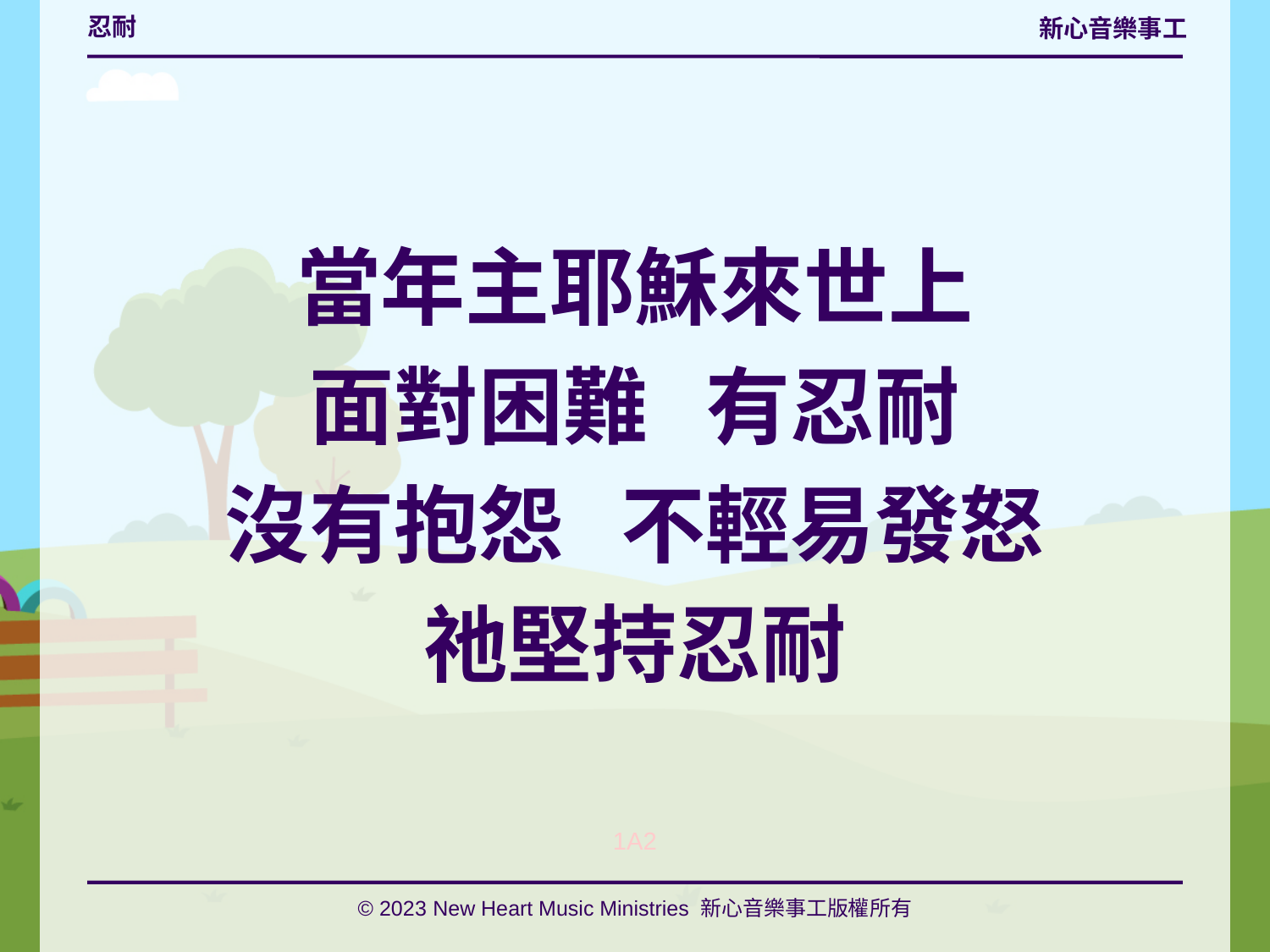

# 忍耐
當年主耶穌來世上
面對困難   有忍耐
沒有抱怨   不輕易發怒
祂堅持忍耐
1A2
© 2023 New Heart Music Ministries 新心音樂事工版權所有